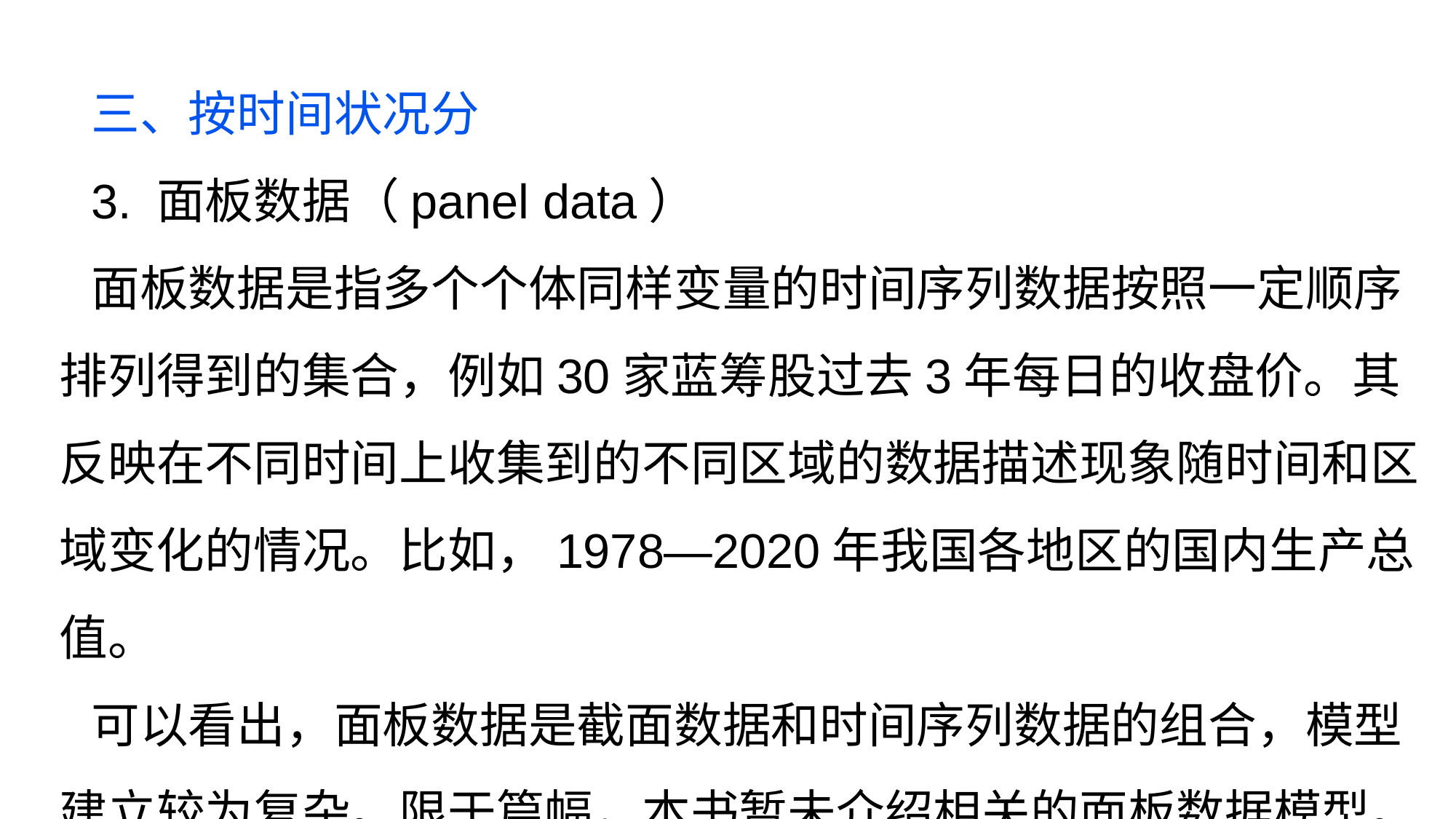

三、按时间状况分
3. 面板数据（panel data）
面板数据是指多个个体同样变量的时间序列数据按照一定顺序排列得到的集合，例如30家蓝筹股过去3年每日的收盘价。其反映在不同时间上收集到的不同区域的数据描述现象随时间和区域变化的情况。比如，1978—2020年我国各地区的国内生产总值。
可以看出，面板数据是截面数据和时间序列数据的组合，模型建立较为复杂。限于篇幅，本书暂未介绍相关的面板数据模型。